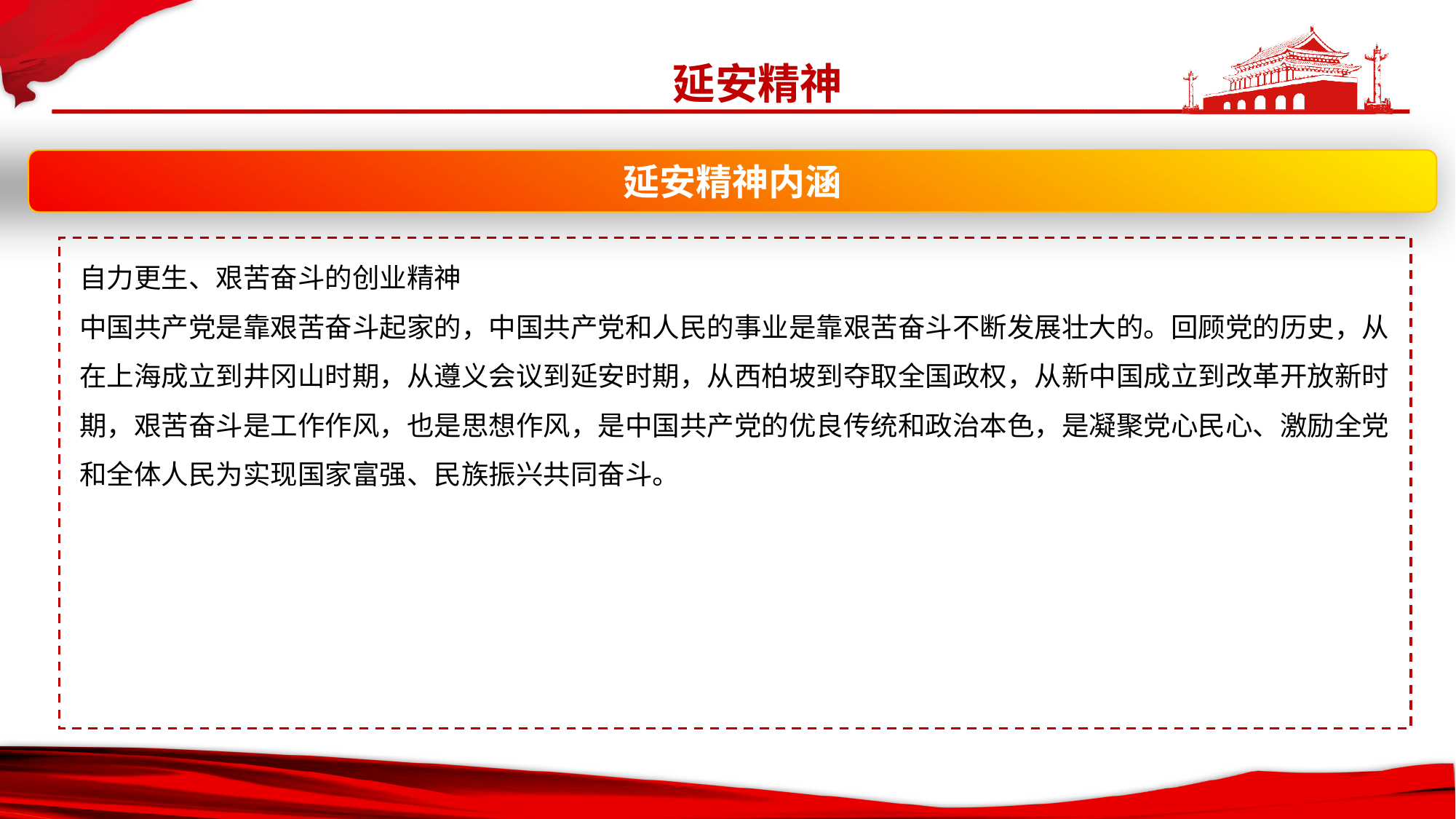

延安精神
延安精神内涵

自力更生、艰苦奋斗的创业精神
中国共产党是靠艰苦奋斗起家的，中国共产党和人民的事业是靠艰苦奋斗不断发展壮大的。回顾党的历史，从在上海成立到井冈山时期，从遵义会议到延安时期，从西柏坡到夺取全国政权，从新中国成立到改革开放新时期，艰苦奋斗是工作作风，也是思想作风，是中国共产党的优良传统和政治本色，是凝聚党心民心、激励全党和全体人民为实现国家富强、民族振兴共同奋斗。